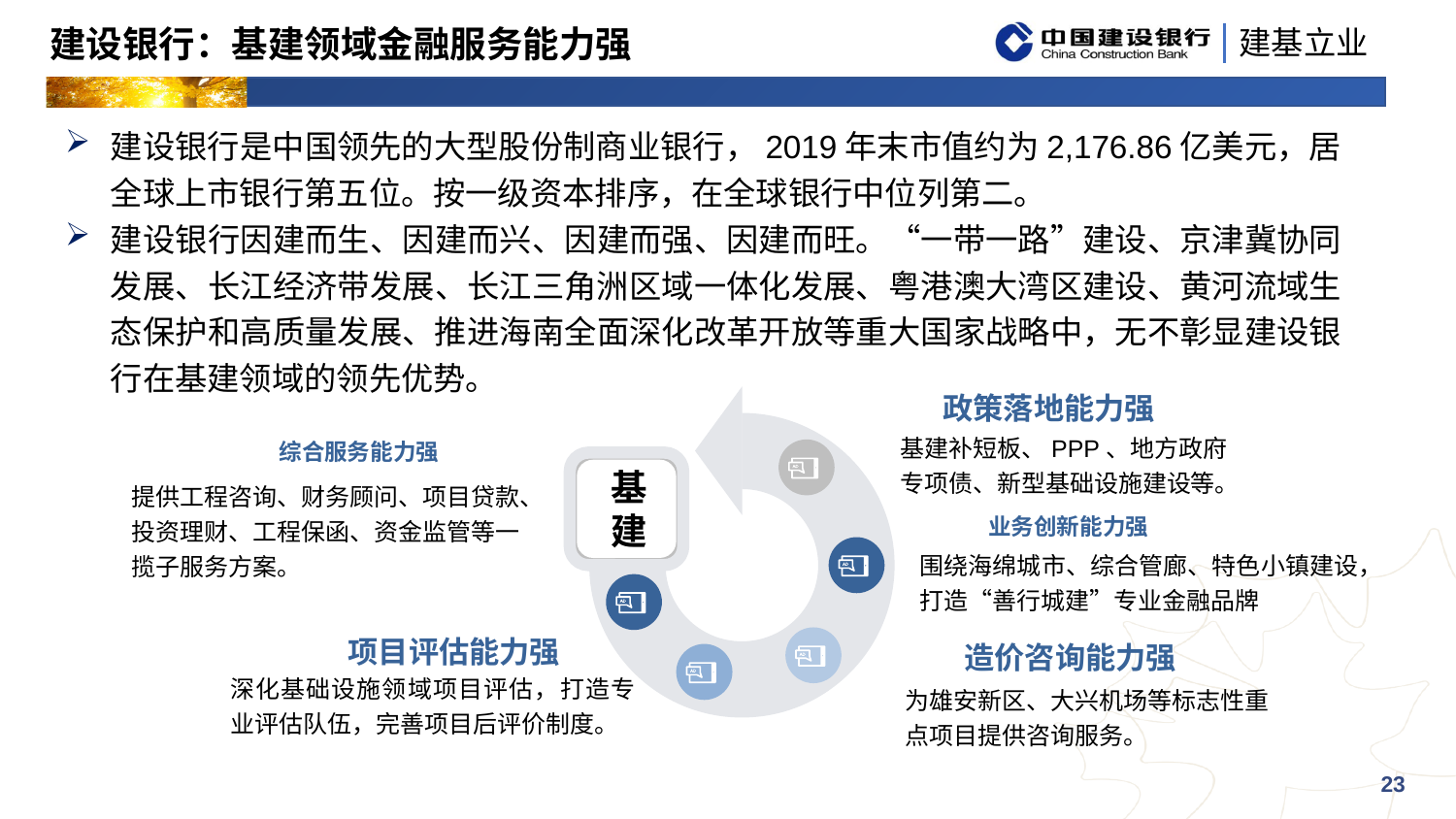

# 建设银行：基建领域金融服务能力强
建设银行是中国领先的大型股份制商业银行，2019年末市值约为2,176.86亿美元，居全球上市银行第五位。按一级资本排序，在全球银行中位列第二。
建设银行因建而生、因建而兴、因建而强、因建而旺。“一带一路”建设、京津冀协同发展、长江经济带发展、长江三角洲区域一体化发展、粤港澳大湾区建设、黄河流域生态保护和高质量发展、推进海南全面深化改革开放等重大国家战略中，无不彰显建设银行在基建领域的领先优势。

政策落地能力强
基建补短板、PPP、地方政府专项债、新型基础设施建设等。
综合服务能力强
基建
提供工程咨询、财务顾问、项目贷款、投资理财、工程保函、资金监管等一揽子服务方案。
业务创新能力强
围绕海绵城市、综合管廊、特色小镇建设，打造“善行城建”专业金融品牌
项目评估能力强
造价咨询能力强
深化基础设施领域项目评估，打造专业评估队伍，完善项目后评价制度。
为雄安新区、大兴机场等标志性重点项目提供咨询服务。
23